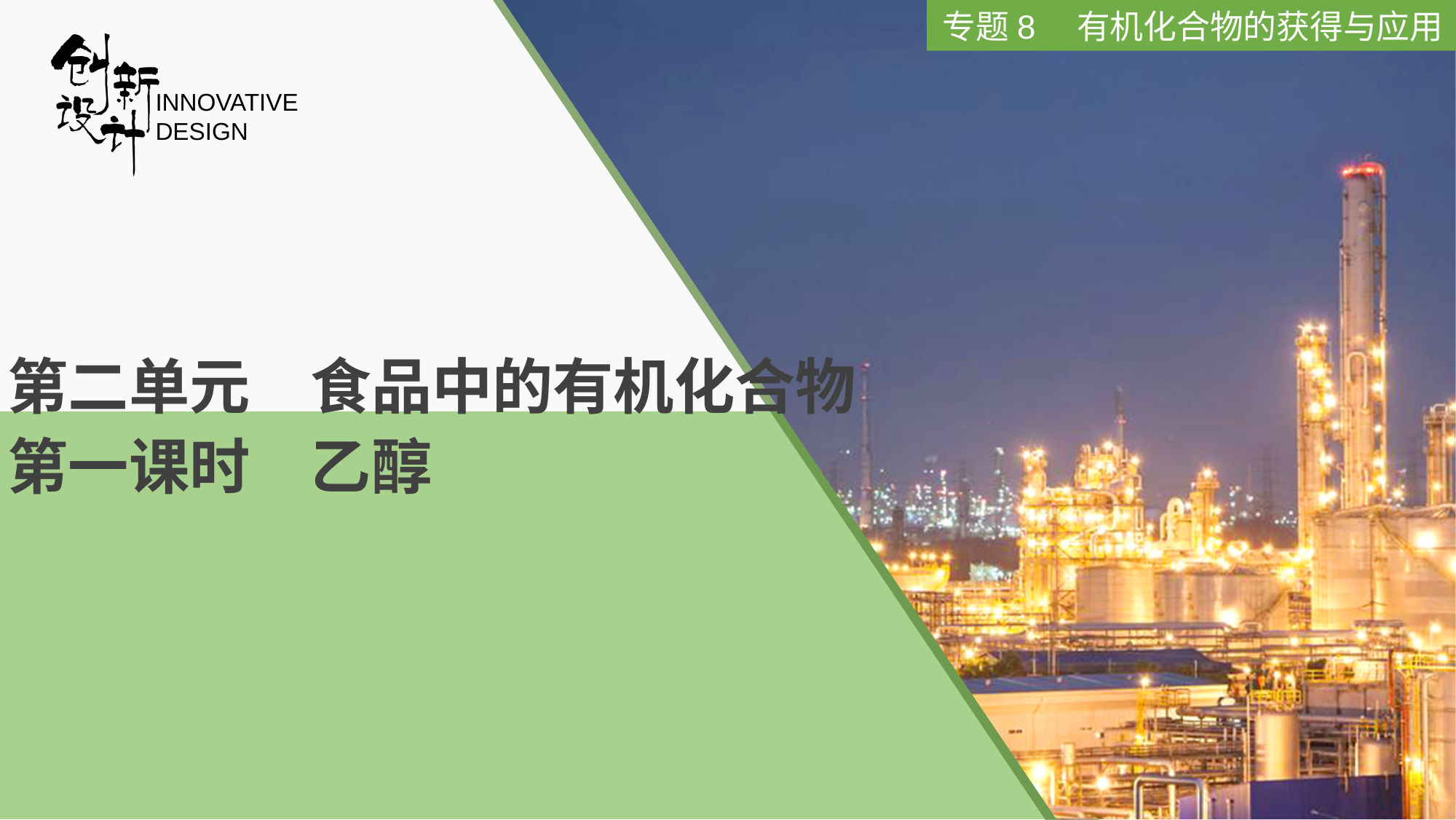

专题8　有机化合物的获得与应用
第二单元　食品中的有机化合物
第一课时　乙醇